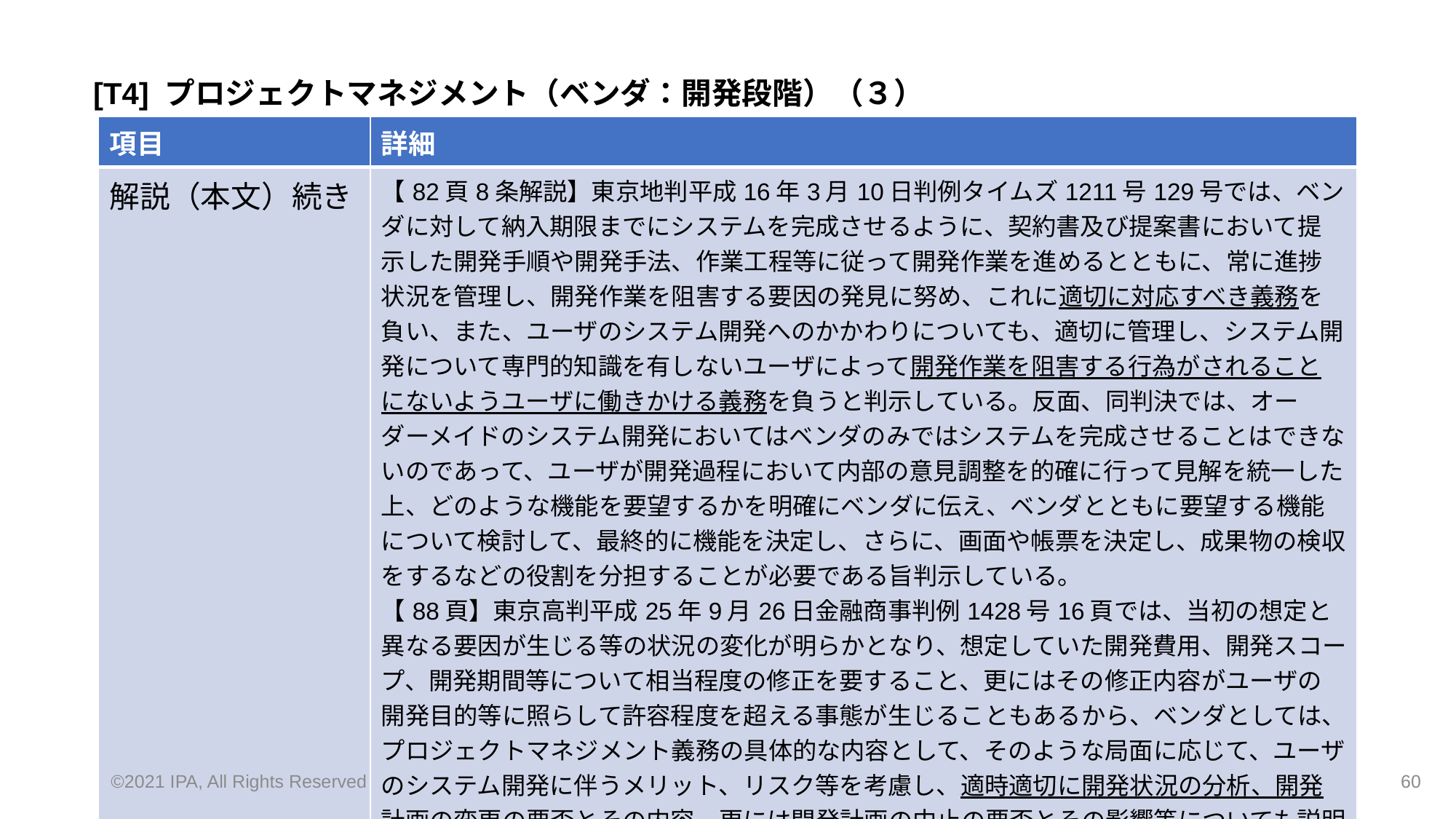

[T4] プロジェクトマネジメント（ベンダ：開発段階）（３）
| 項目 | 詳細 |
| --- | --- |
| 解説（本文）続き | 【82頁8条解説】東京地判平成16年3月10日判例タイムズ1211号129号では、ベンダに対して納入期限までにシステムを完成させるように、契約書及び提案書において提示した開発手順や開発手法、作業工程等に従って開発作業を進めるとともに、常に進捗状況を管理し、開発作業を阻害する要因の発見に努め、これに適切に対応すべき義務を負い、また、ユーザのシステム開発へのかかわりについても、適切に管理し、システム開発について専門的知識を有しないユーザによって開発作業を阻害する行為がされることにないようユーザに働きかける義務を負うと判示している。反面、同判決では、オーダーメイドのシステム開発においてはベンダのみではシステムを完成させることはできないのであって、ユーザが開発過程において内部の意見調整を的確に行って見解を統一した上、どのような機能を要望するかを明確にベンダに伝え、ベンダとともに要望する機能について検討して、最終的に機能を決定し、さらに、画面や帳票を決定し、成果物の検収をするなどの役割を分担することが必要である旨判示している。 【88頁】東京高判平成25年9月26日金融商事判例1428号16頁では、当初の想定と異なる要因が生じる等の状況の変化が明らかとなり、想定していた開発費用、開発スコープ、開発期間等について相当程度の修正を要すること、更にはその修正内容がユーザの開発目的等に照らして許容程度を超える事態が生じることもあるから、ベンダとしては、プロジェクトマネジメント義務の具体的な内容として、そのような局面に応じて、ユーザのシステム開発に伴うメリット、リスク等を考慮し、適時適切に開発状況の分析、開発計画の変更の要否とその内容、更には開発計画の中止の要否とその影響等についても説明することが求められ、そのような説明義務を負う、と判示している。 |
©2021 IPA, All Rights Reserved
60